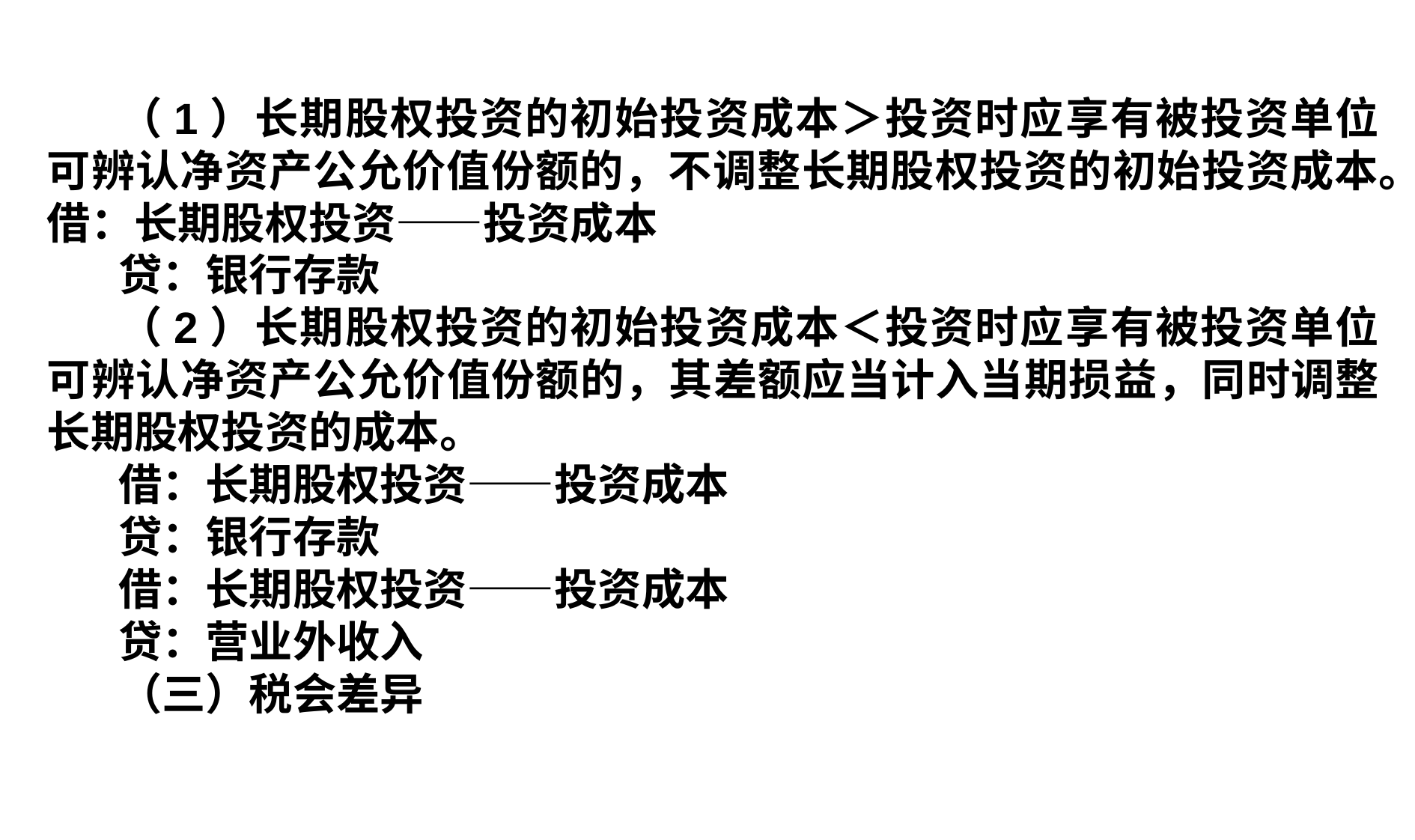

（1）长期股权投资的初始投资成本＞投资时应享有被投资单位可辨认净资产公允价值份额的，不调整长期股权投资的初始投资成本。借：长期股权投资——投资成本
贷：银行存款
（2）长期股权投资的初始投资成本＜投资时应享有被投资单位可辨认净资产公允价值份额的，其差额应当计入当期损益，同时调整长期股权投资的成本。
借：长期股权投资——投资成本
贷：银行存款
借：长期股权投资——投资成本
贷：营业外收入
（三）税会差异